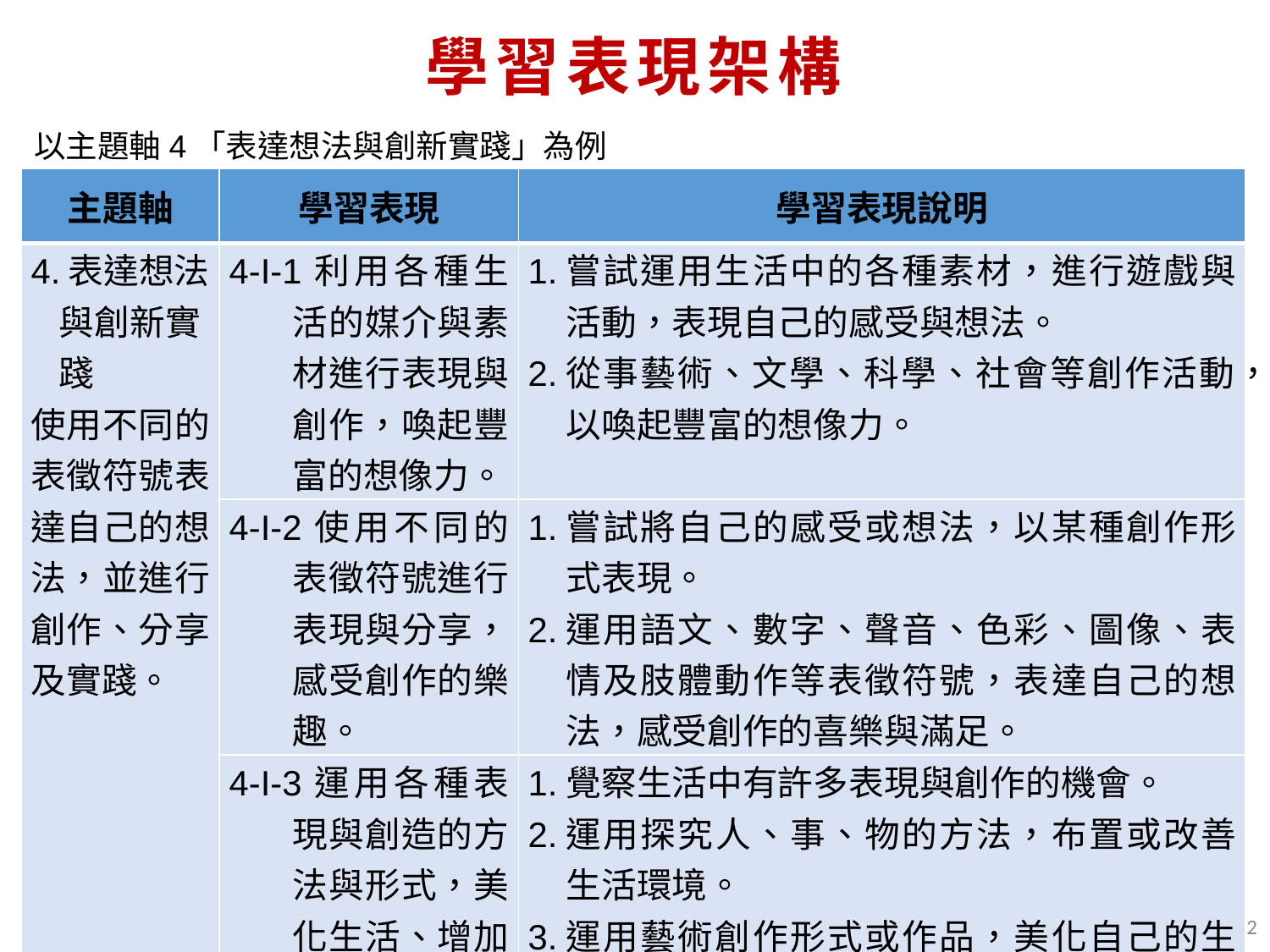

學習表現架構
以主題軸4「表達想法與創新實踐」為例
| 主題軸 | 學習表現 | 學習表現說明 |
| --- | --- | --- |
| 4.表達想法與創新實踐 使用不同的表徵符號表達自己的想法，並進行創作、分享及實踐。 | 4-I-1利用各種生活的媒介與素材進行表現與創作，喚起豐富的想像力。 | 嘗試運用生活中的各種素材，進行遊戲與活動，表現自己的感受與想法。 從事藝術、文學、科學、社會等創作活動，以喚起豐富的想像力。 |
|  | 4-I-2使用不同的表徵符號進行表現與分享，感受創作的樂趣。 | 嘗試將自己的感受或想法，以某種創作形式表現。 運用語文、數字、聲音、色彩、圖像、表情及肢體動作等表徵符號，表達自己的想法，感受創作的喜樂與滿足。 |
|  | 4-I-3運用各種表現與創造的方法與形式，美化生活、增加生活的趣味。 | 覺察生活中有許多表現與創作的機會。 運用探究人、事、物的方法，布置或改善生活環境。 運用藝術創作形式或作品，美化自己的生活，享受生活樂趣。 |
32